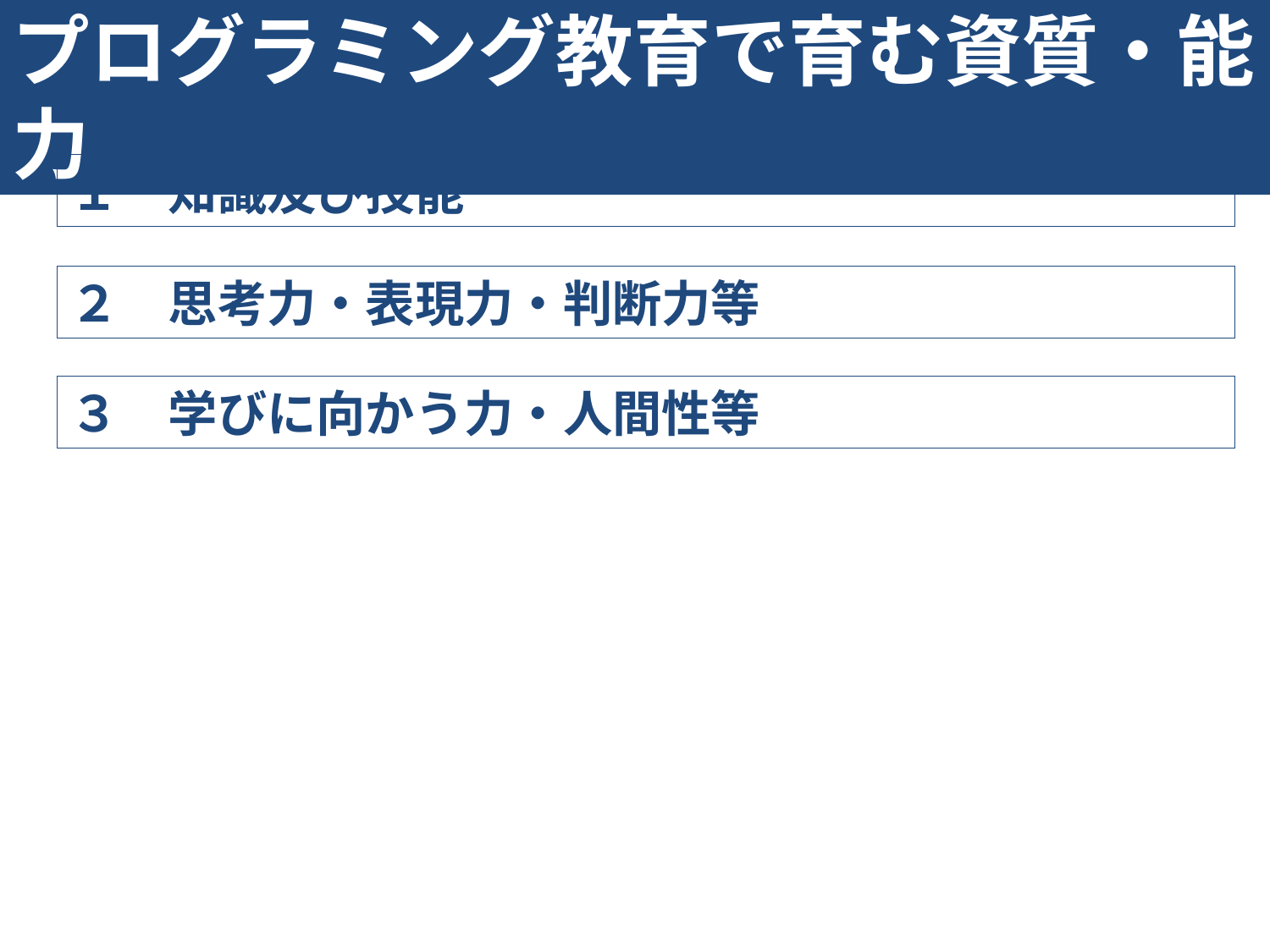

プログラミング教育で育む資質・能力
１　知識及び技能
２　思考力・表現力・判断力等
３　学びに向かう力・人間性等